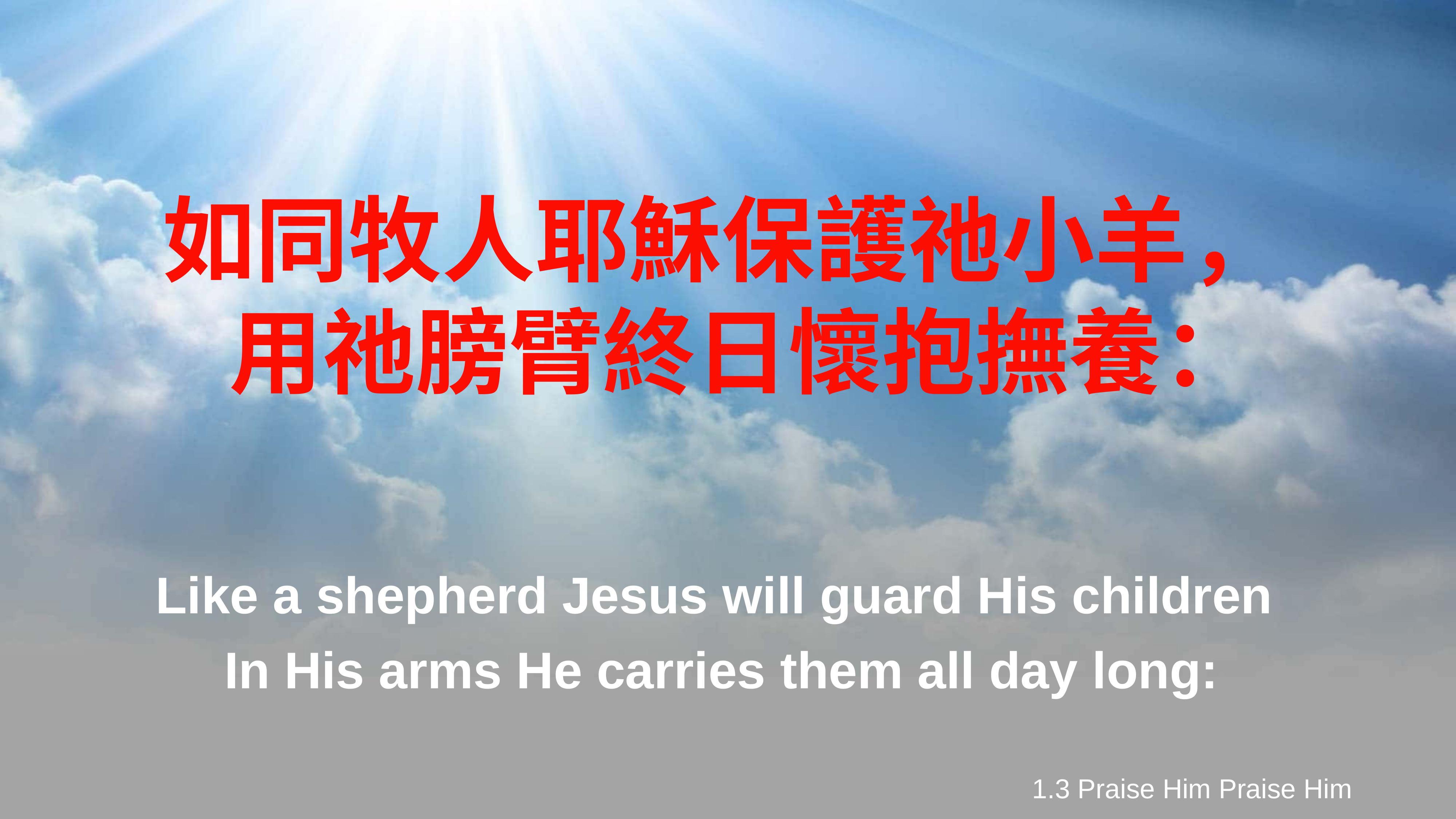

如同牧人耶穌保護祂小羊，
用祂膀臂終日懷抱撫養：
Like a shepherd Jesus will guard His children
In His arms He carries them all day long:
1.3 Praise Him Praise Him